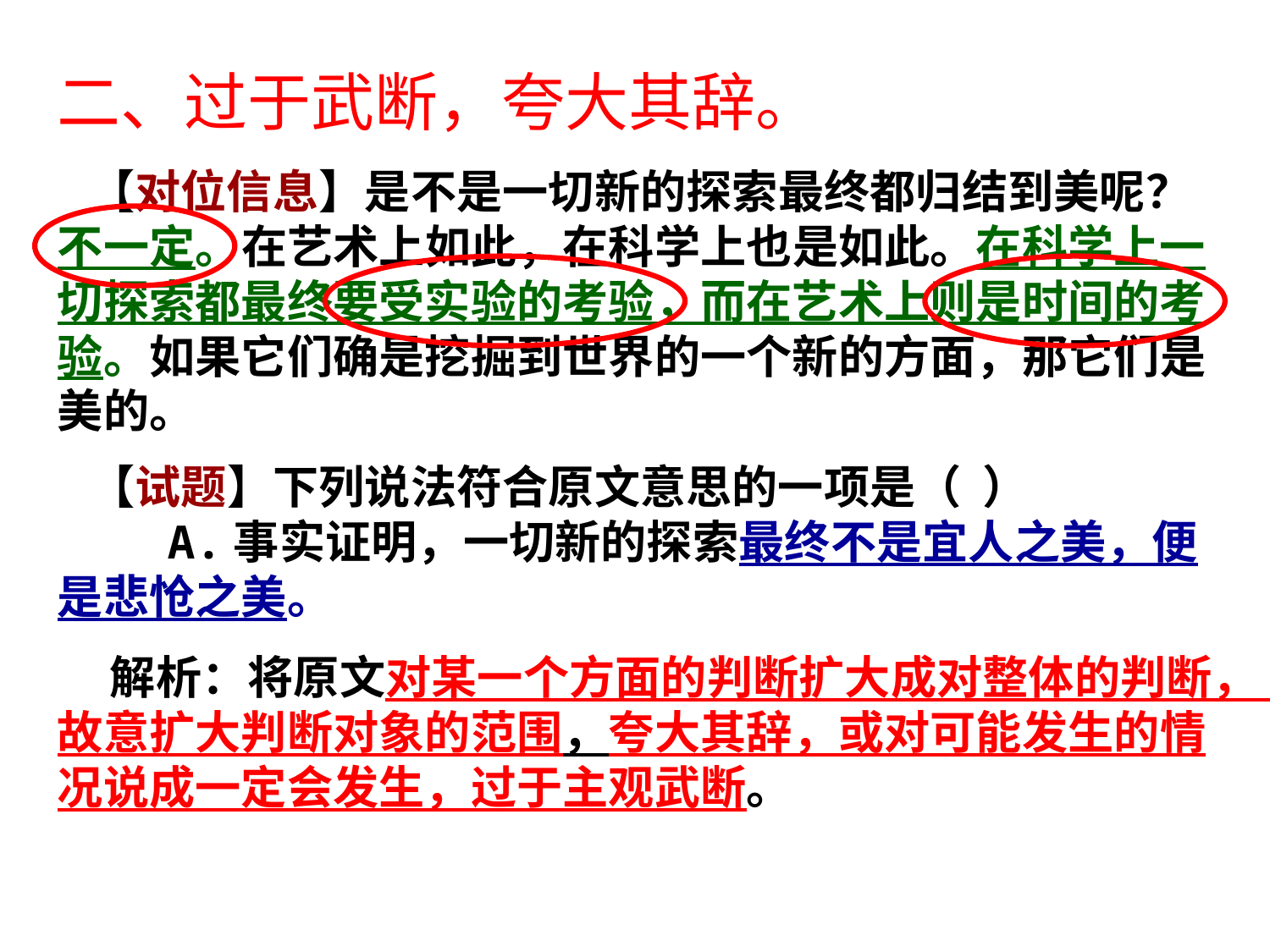

二、过于武断，夸大其辞。
  【对位信息】是不是一切新的探索最终都归结到美呢？ 不一定。在艺术上如此，在科学上也是如此。在科学上一切探索都最终要受实验的考验，而在艺术上则是时间的考验。如果它们确是挖掘到世界的一个新的方面，那它们是美的。

  【试题】下列说法符合原文意思的一项是（  ）
    A.事实证明，一切新的探索最终不是宜人之美，便是悲怆之美。

    解析：将原文对某一个方面的判断扩大成对整体的判断，故意扩大判断对象的范围，夸大其辞，或对可能发生的情况说成一定会发生，过于主观武断。